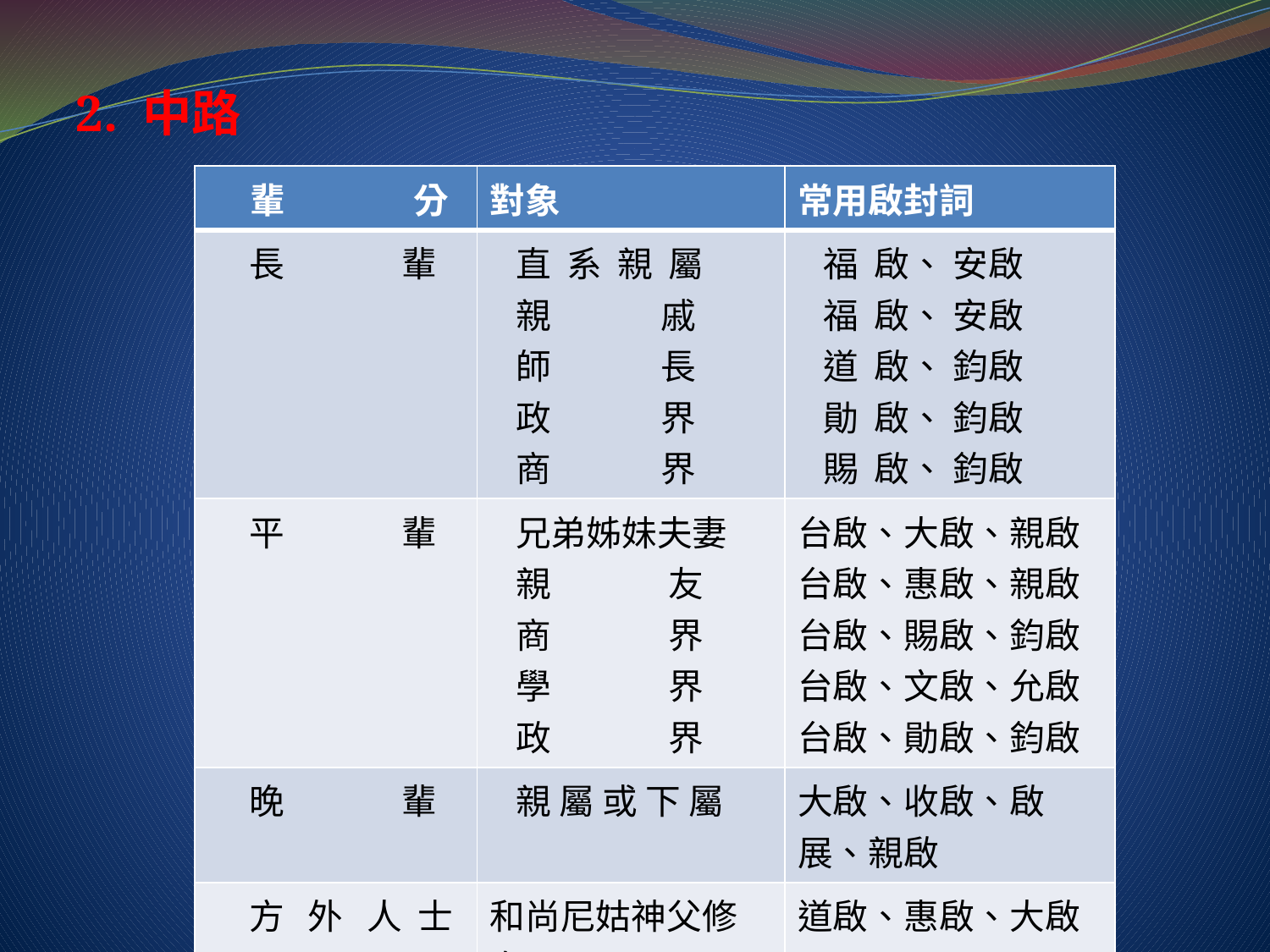

2. 中路

| 輩 分 | 對象 | 常用啟封詞 |
| --- | --- | --- |
| 長 輩 | 直 系 親 屬 親 戚 師 長 政 界 商 界 | 福 啟、 安啟 福 啟、 安啟 道 啟、 鈞啟 勛 啟、 鈞啟 賜 啟、 鈞啟 |
| 平 輩 | 兄弟姊妹夫妻 親 友 商 界 學 界 政 界 | 台啟、大啟、親啟 台啟、惠啟、親啟 台啟、賜啟、鈞啟 台啟、文啟、允啟 台啟、勛啟、鈞啟 |
| 晚 輩 | 親 屬 或 下 屬 | 大啟、收啟、啟 展、親啟 |
| 方 外 人 士 | 和尚尼姑神父修女 | 道啟、惠啟、大啟 |